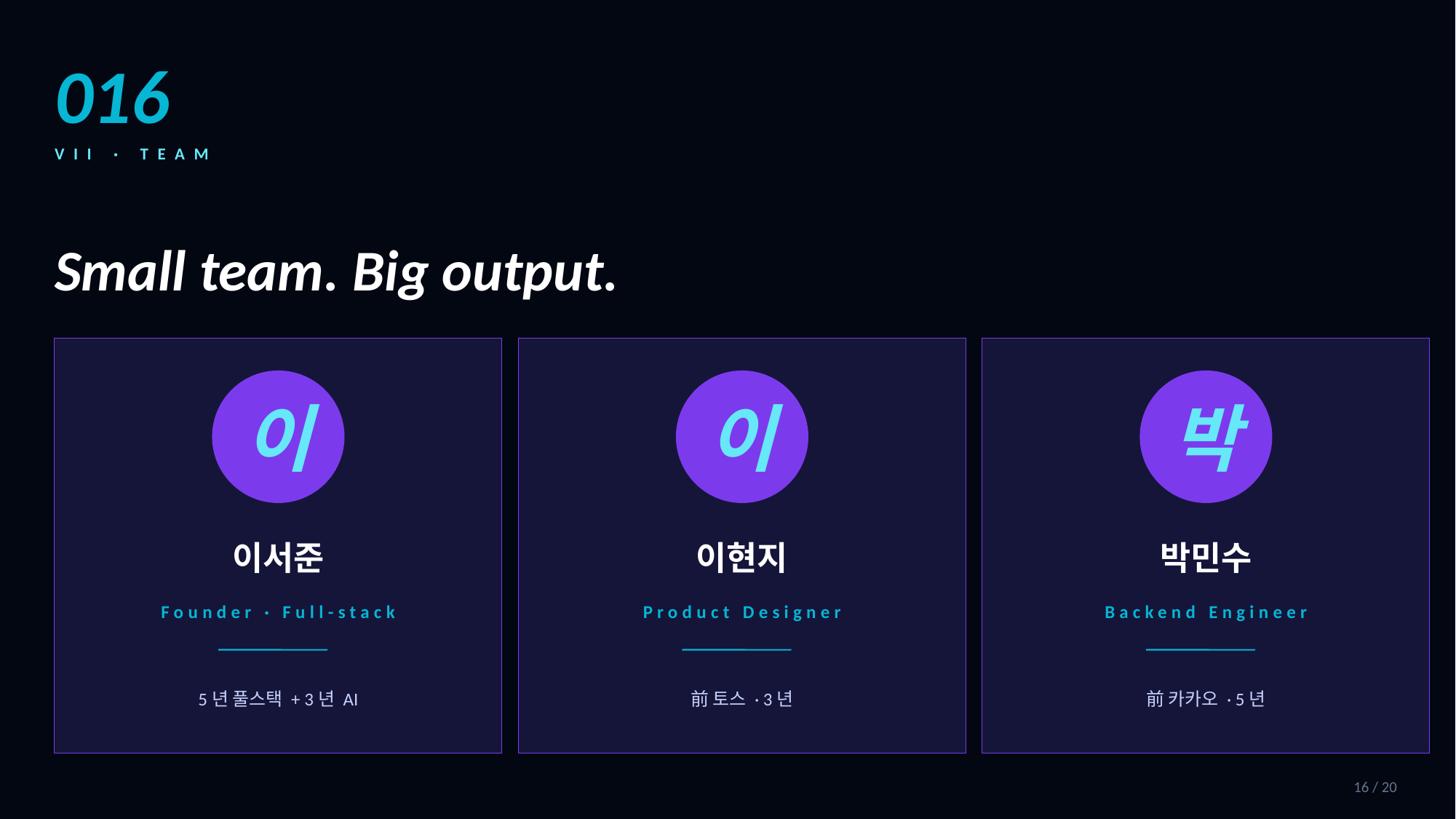

016
VII · TEAM
Small team. Big output.

이

이

박
이서준
이현지
박민수
Founder · Full-stack
Product Designer
Backend Engineer

5년 풀스택 + 3년 AI
前 토스 · 3년
前 카카오 · 5년
16 / 20